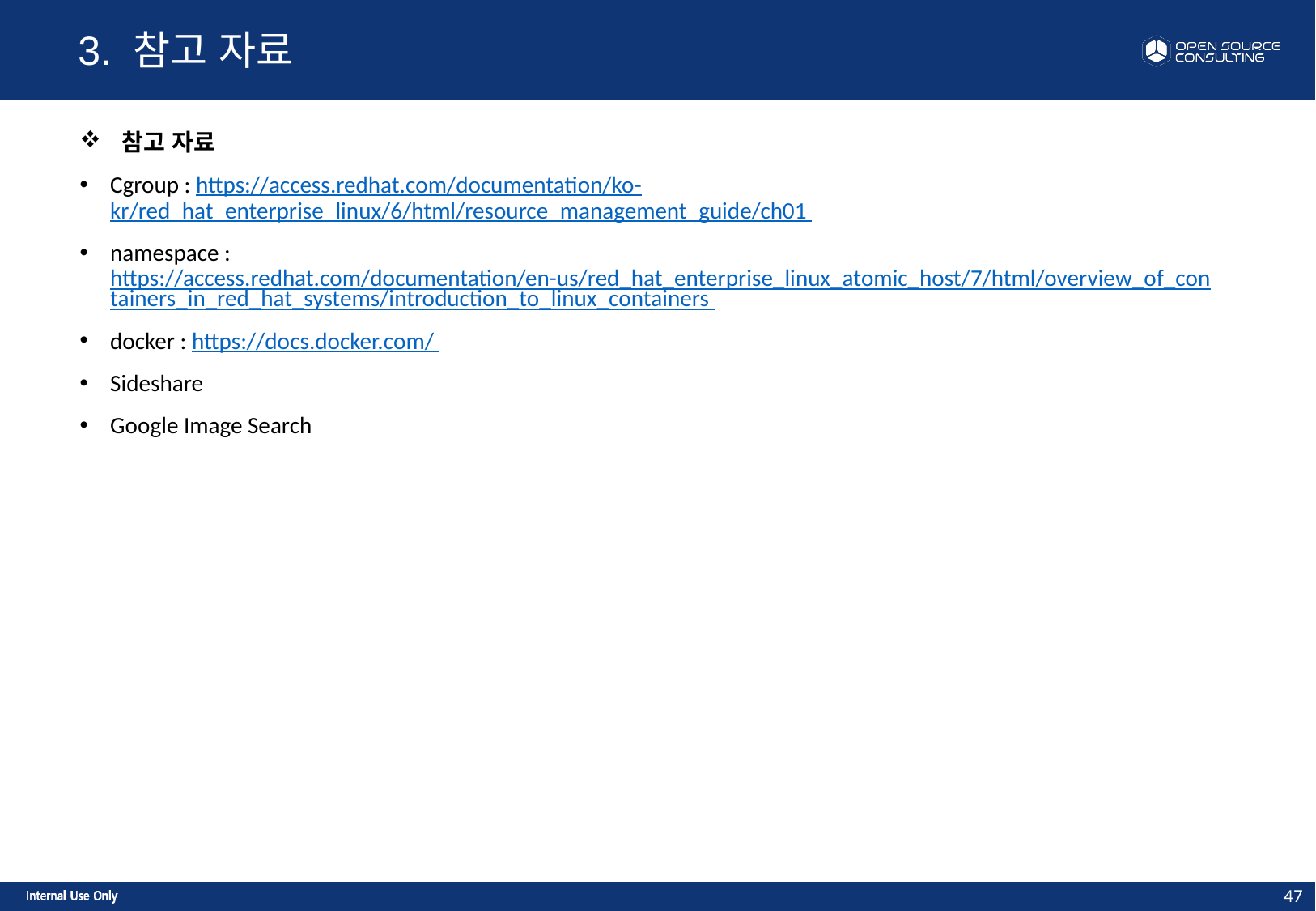

3. 참고 자료
 참고 자료
Cgroup : https://access.redhat.com/documentation/ko-kr/red_hat_enterprise_linux/6/html/resource_management_guide/ch01
namespace : https://access.redhat.com/documentation/en-us/red_hat_enterprise_linux_atomic_host/7/html/overview_of_containers_in_red_hat_systems/introduction_to_linux_containers
docker : https://docs.docker.com/
Sideshare
Google Image Search

47